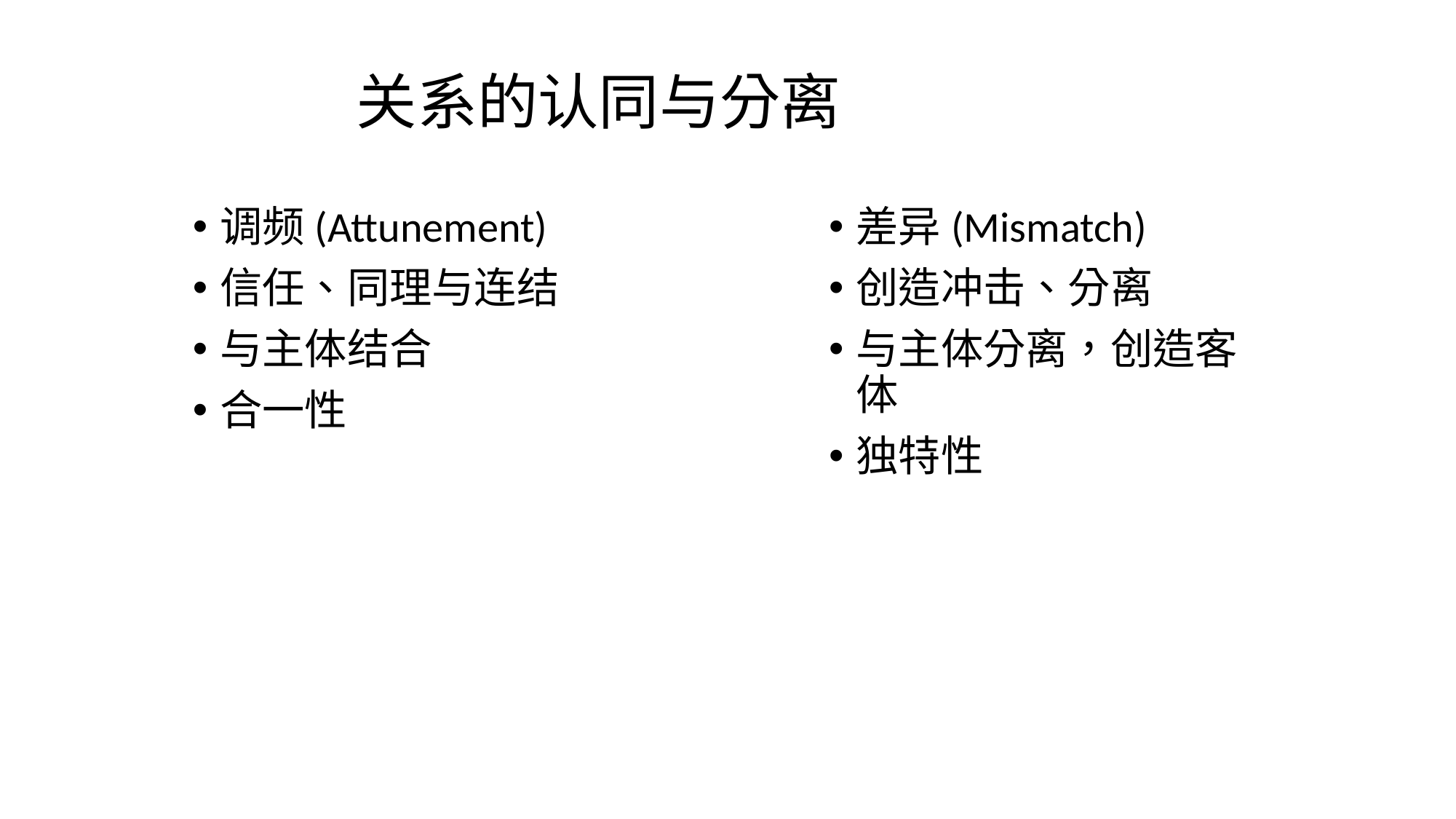

关系的认同与分离
调频(Attunement)
信任、同理与连结
与主体结合
合一性
差异(Mismatch)
创造冲击、分离
与主体分离，创造客体
独特性